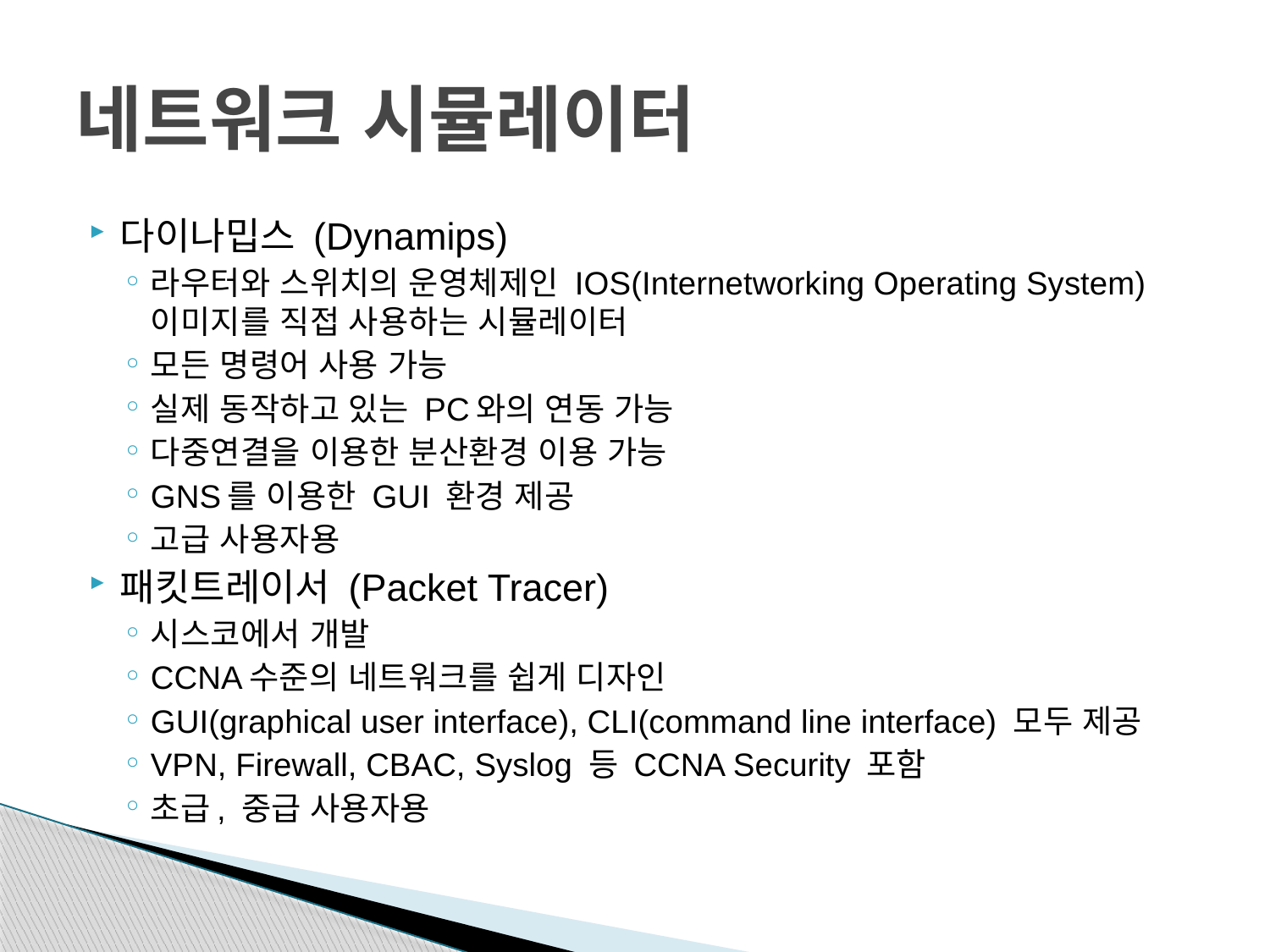

# 네트워크 시뮬레이터
다이나밉스 (Dynamips)
라우터와 스위치의 운영체제인 IOS(Internetworking Operating System) 이미지를 직접 사용하는 시뮬레이터
모든 명령어 사용 가능
실제 동작하고 있는 PC와의 연동 가능
다중연결을 이용한 분산환경 이용 가능
GNS를 이용한 GUI 환경 제공
고급 사용자용
패킷트레이서 (Packet Tracer)
시스코에서 개발
CCNA수준의 네트워크를 쉽게 디자인
GUI(graphical user interface), CLI(command line interface) 모두 제공
VPN, Firewall, CBAC, Syslog 등 CCNA Security 포함
초급, 중급 사용자용